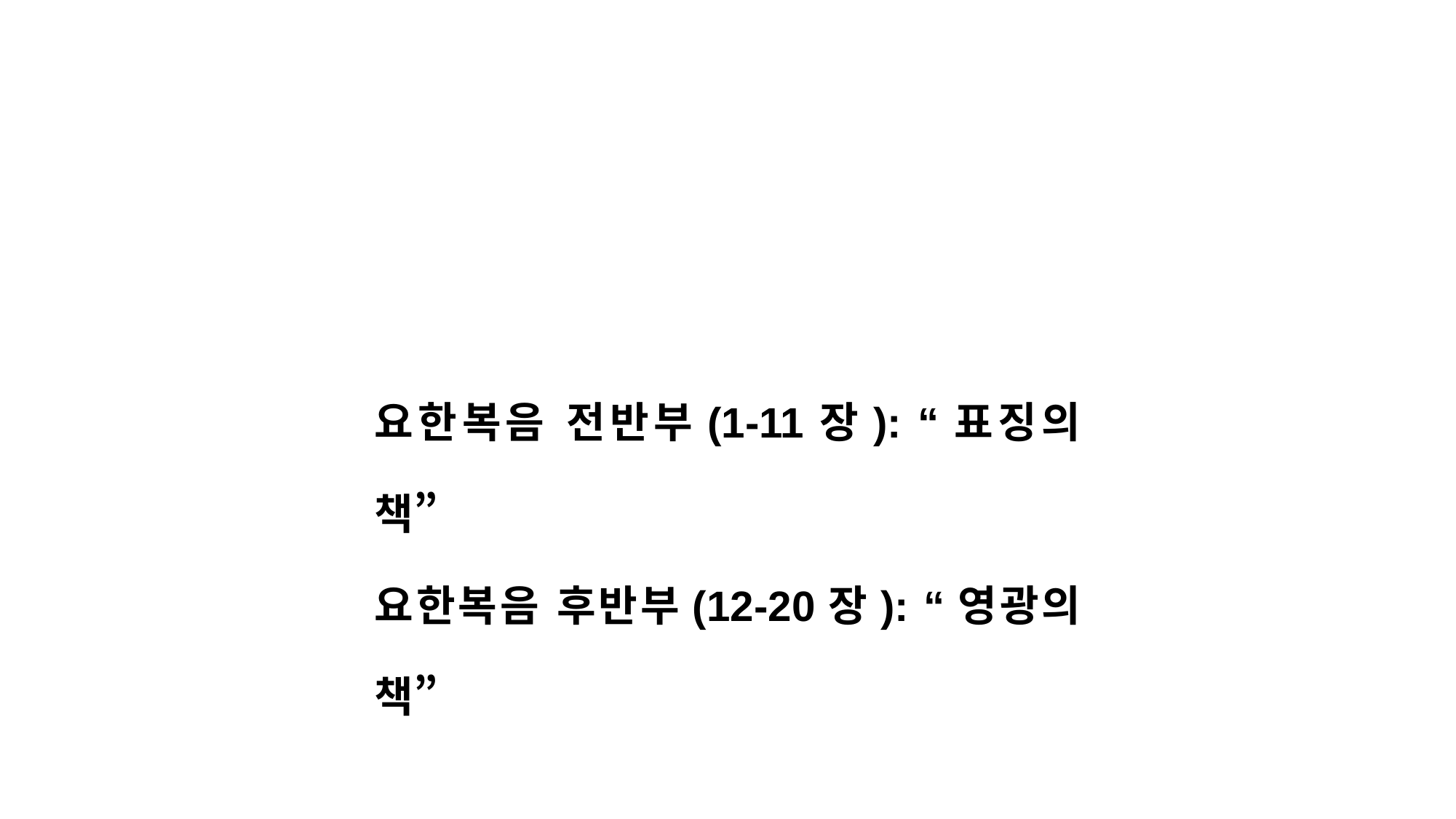

요한복음 전반부(1-11장): “표징의 책”
요한복음 후반부(12-20장): “영광의 책”